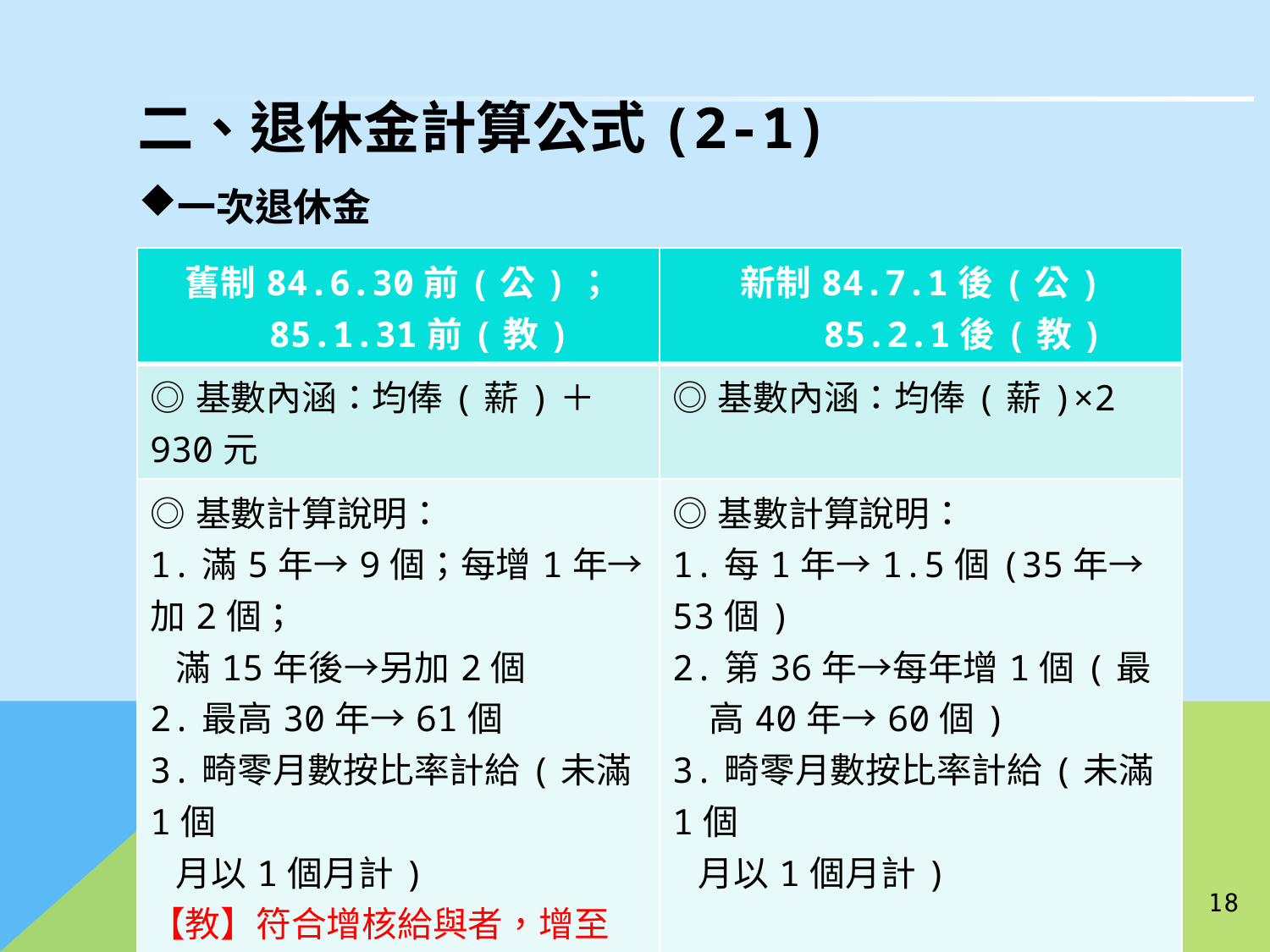

# 二、退休金計算公式(2-1)
一次退休金
| 舊制84.6.30前(公)； 85.1.31前(教) | 新制84.7.1後(公) 85.2.1後(教) |
| --- | --- |
| ◎基數內涵：均俸(薪)＋930元 | ◎基數內涵：均俸(薪)×2 |
| ◎基數計算說明： 1.滿5年→9個；每增1年→加2個； 滿15年後→另加2個 2.最高30年→61個 3.畸零月數按比率計給(未滿1個 月以1個月計) 【教】符合增核給與者，增至81個基數。 | ◎基數計算說明： 1.每1年→1.5個(35年→53個) 2.第36年→每年增1個(最高40年→60個) 3.畸零月數按比率計給(未滿1個 月以1個月計) |
18